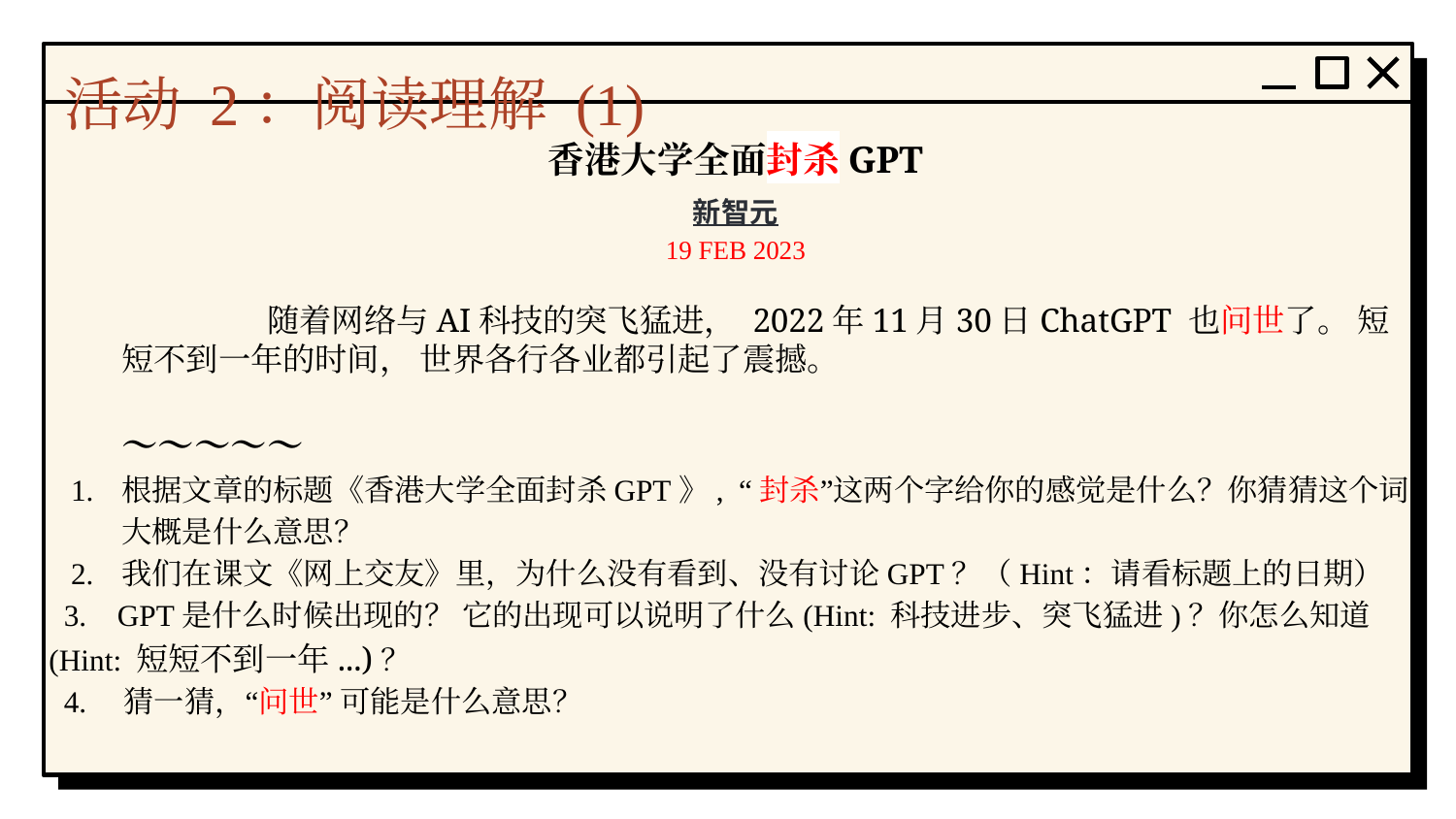

# 活动 2：阅读理解 (1)
香港大学全面封杀GPT
新智元
19 FEB 2023

  	随着网络与AI科技的突飞猛进， 2022年11月30日ChatGPT 也问世了。 短短不到一年的时间， 世界各行各业都引起了震撼。

～～～～～
根据文章的标题《香港大学全面封杀GPT》,  “封杀”这两个字给你的感觉是什么？你猜猜这个词大概是什么意思？
我们在课文《网上交友》里，为什么没有看到、没有讨论GPT？（Hint：请看标题上的日期）
  3.      GPT是什么时候出现的？ 它的出现可以说明了什么(Hint: 科技进步、突飞猛进)？你怎么知道(Hint: 短短不到一年...)？
  4.    猜一猜，“问世” 可能是什么意思？